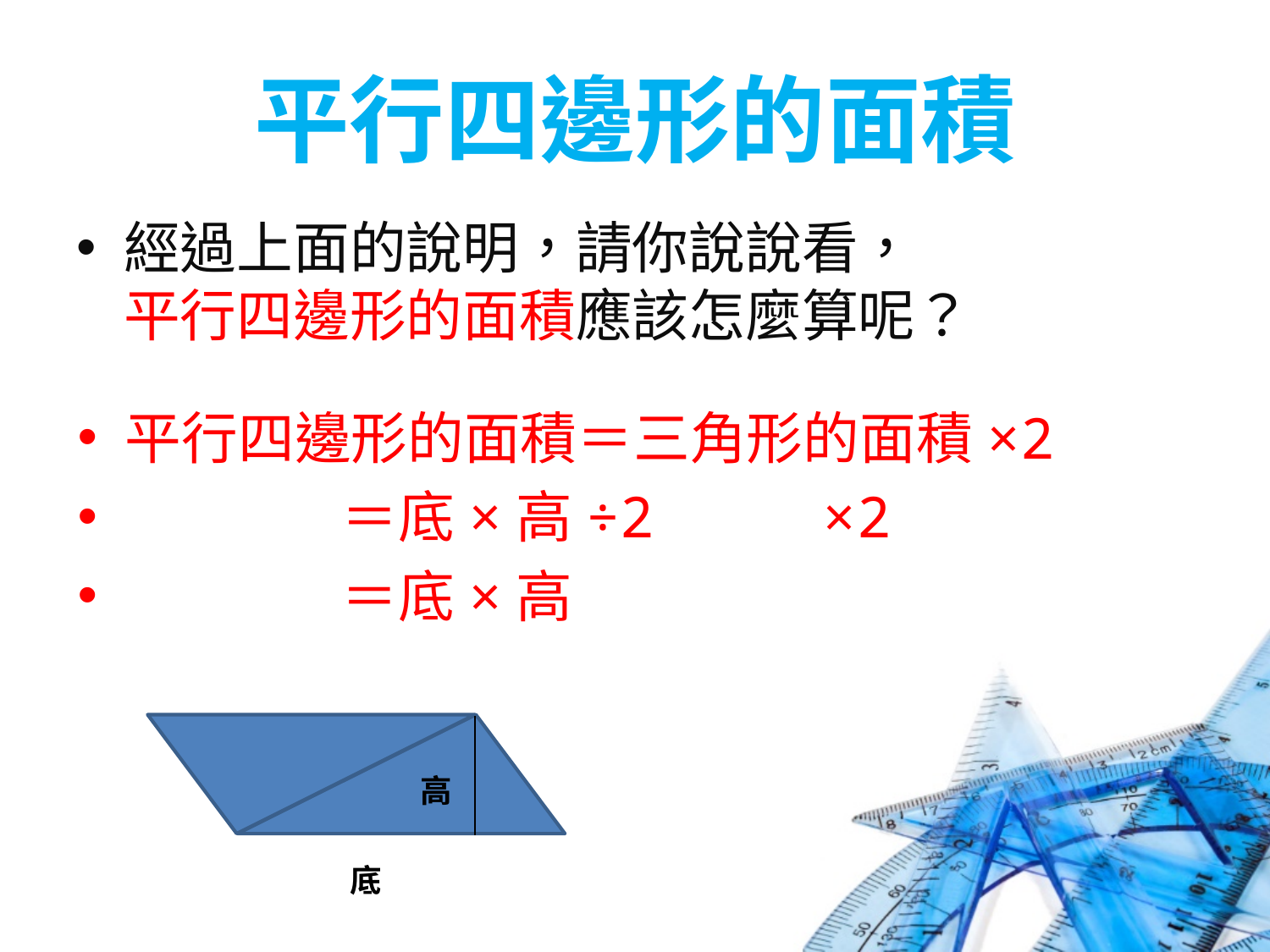

# 平行四邊形的面積
經過上面的說明，請你說說看，
平行四邊形的面積應該怎麼算呢？
平行四邊形的面積＝三角形的面積×2
                ＝底×高÷2     ×2
                ＝底×高

高
底